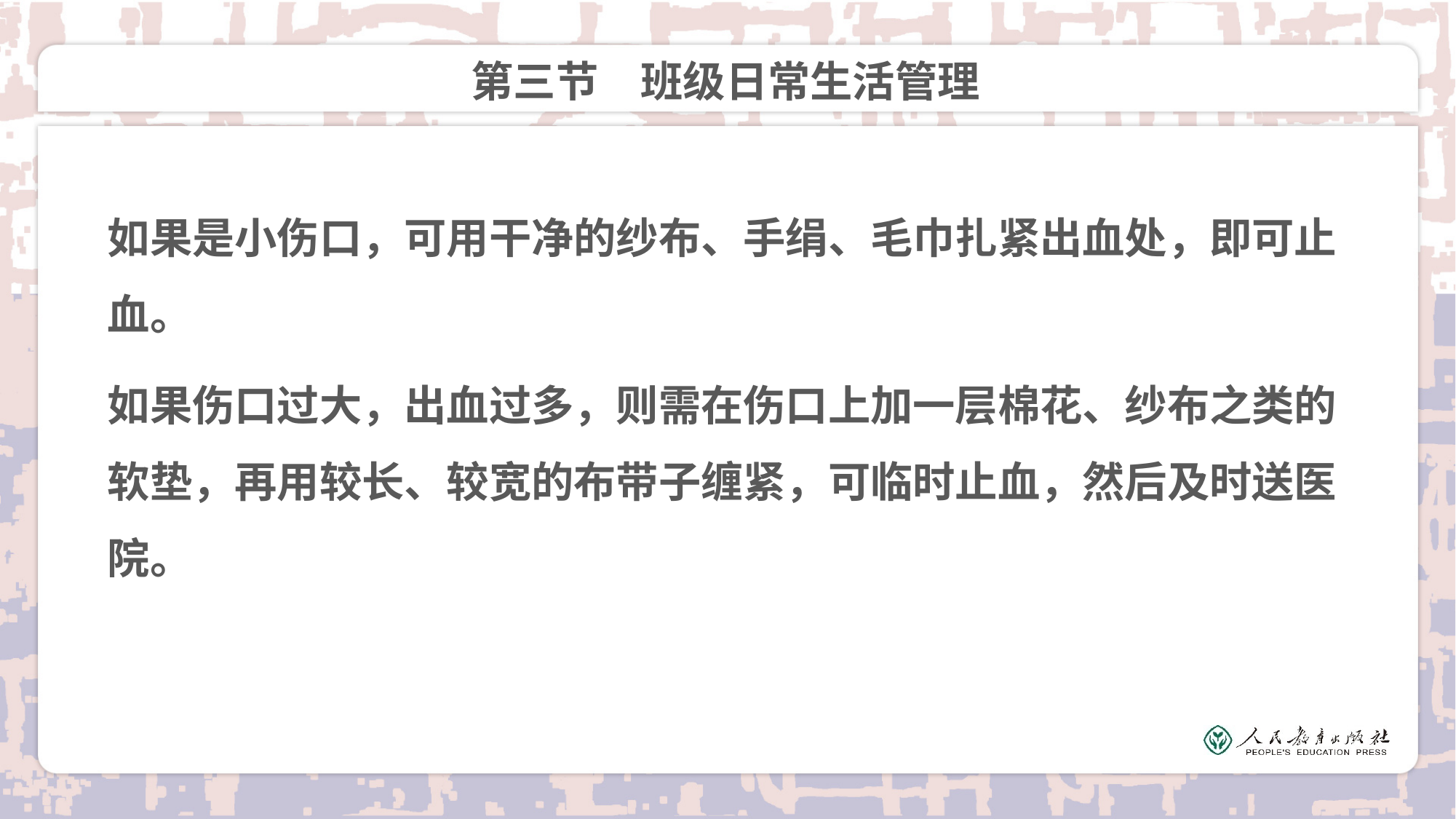

# 第三节　班级日常生活管理
如果是小伤口，可用干净的纱布、手绢、毛巾扎紧出血处，即可止血。
如果伤口过大，出血过多，则需在伤口上加一层棉花、纱布之类的软垫，再用较长、较宽的布带子缠紧，可临时止血，然后及时送医院。